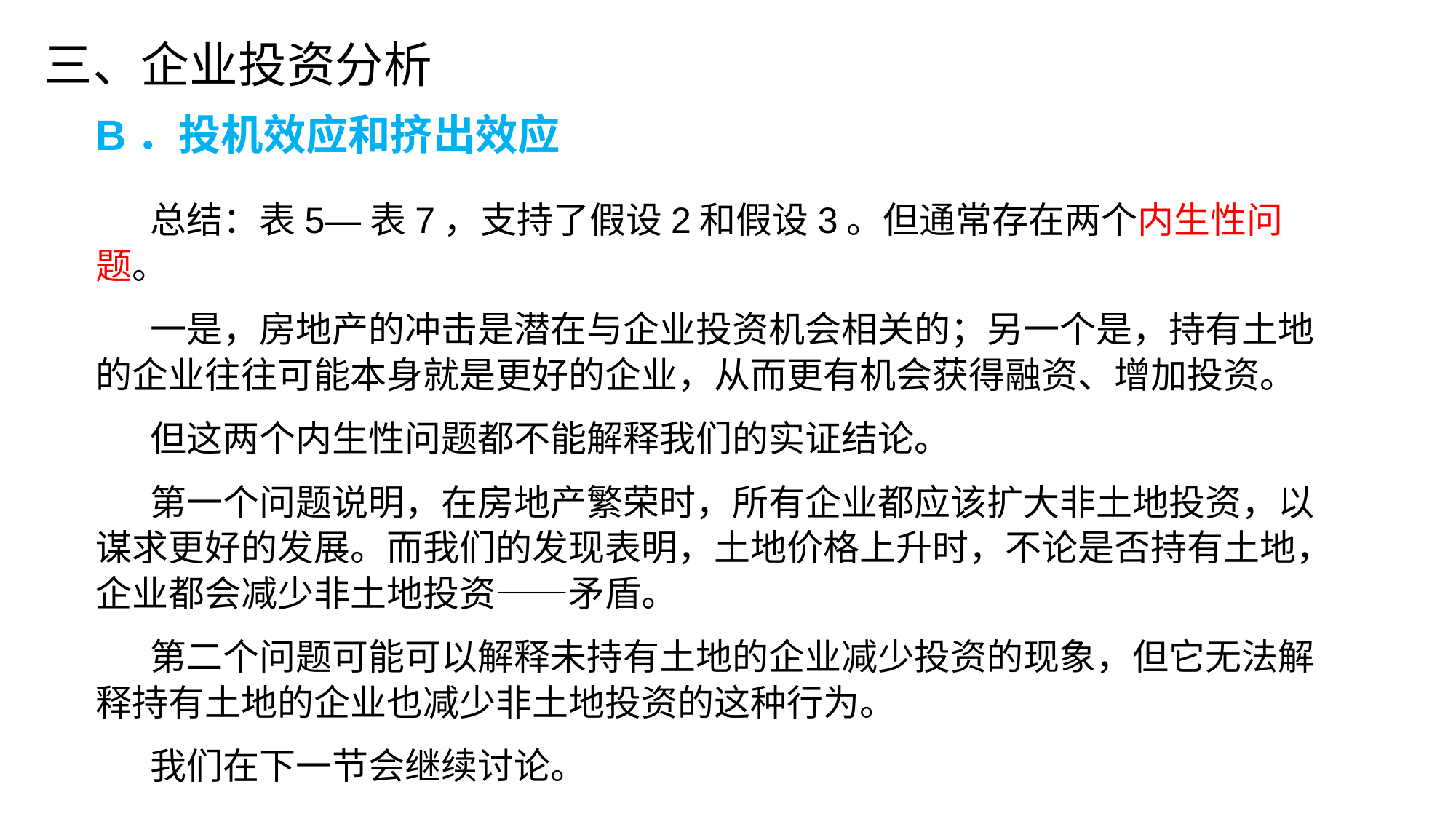

三、企业投资分析
B．投机效应和挤出效应

总结：表5—表7，支持了假设2和假设3。但通常存在两个内生性问题。
一是，房地产的冲击是潜在与企业投资机会相关的；另一个是，持有土地的企业往往可能本身就是更好的企业，从而更有机会获得融资、增加投资。
但这两个内生性问题都不能解释我们的实证结论。
第一个问题说明，在房地产繁荣时，所有企业都应该扩大非土地投资，以谋求更好的发展。而我们的发现表明，土地价格上升时，不论是否持有土地，企业都会减少非土地投资——矛盾。
第二个问题可能可以解释未持有土地的企业减少投资的现象，但它无法解释持有土地的企业也减少非土地投资的这种行为。
我们在下一节会继续讨论。